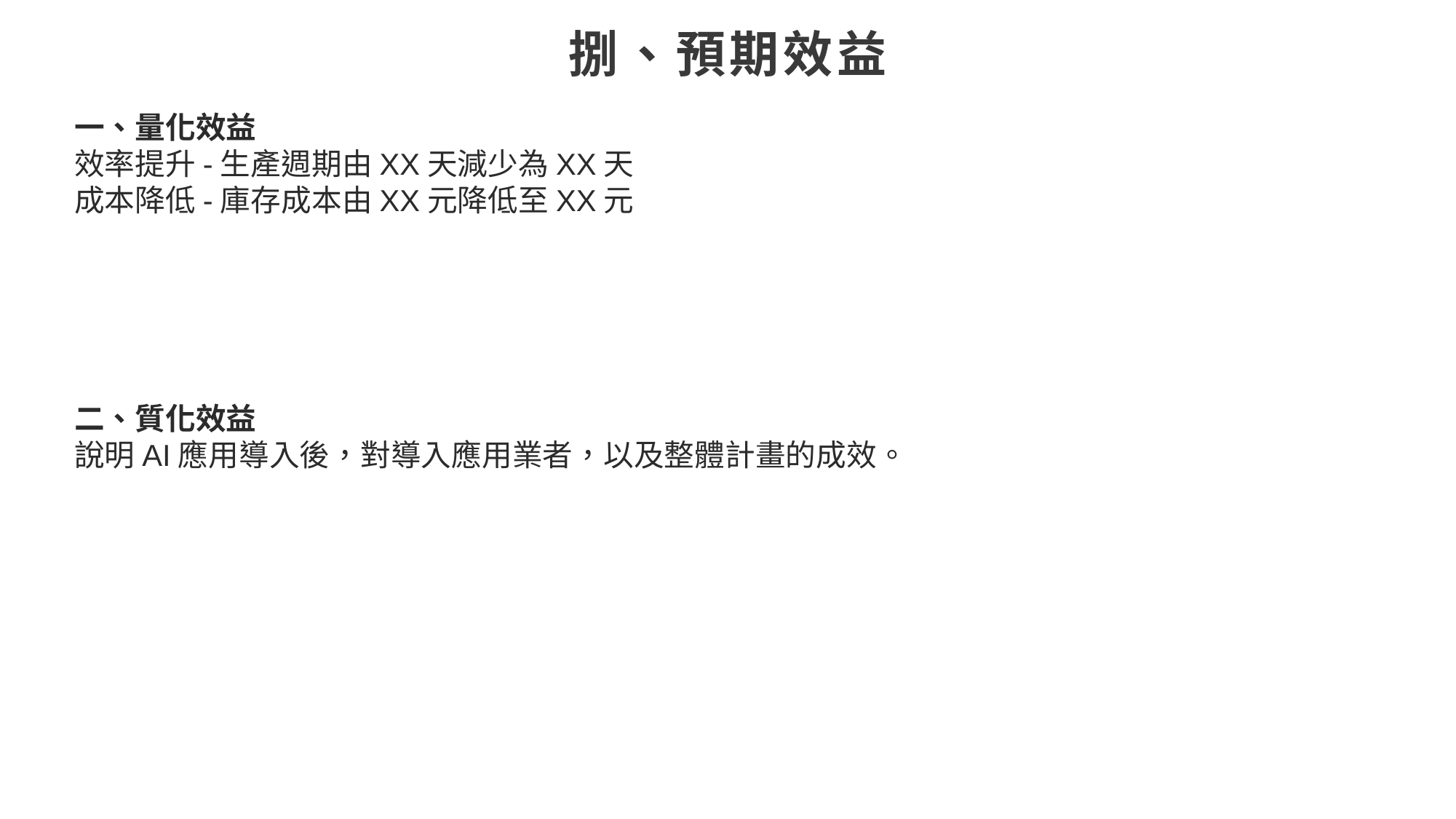

# 捌、預期效益
一、量化效益
效率提升-生產週期由XX天減少為XX天
成本降低-庫存成本由XX元降低至XX元

二、質化效益
說明AI應用導入後，對導入應用業者，以及整體計畫的成效。